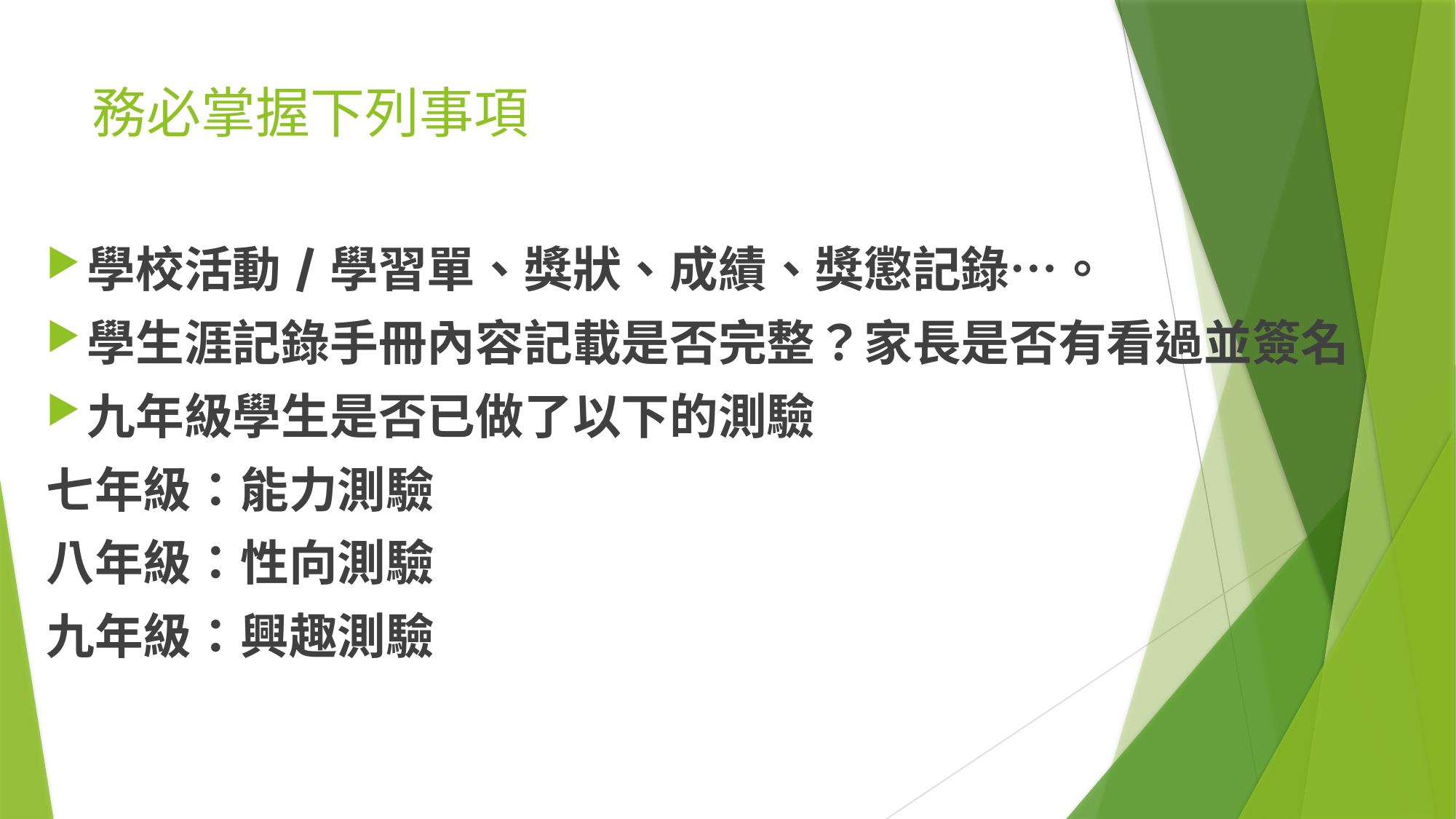

# 務必掌握下列事項
學校活動/學習單、獎狀、成績、獎懲記錄…。
學生涯記錄手冊內容記載是否完整？家長是否有看過並簽名
九年級學生是否已做了以下的測驗
七年級：能力測驗
八年級：性向測驗
九年級：興趣測驗